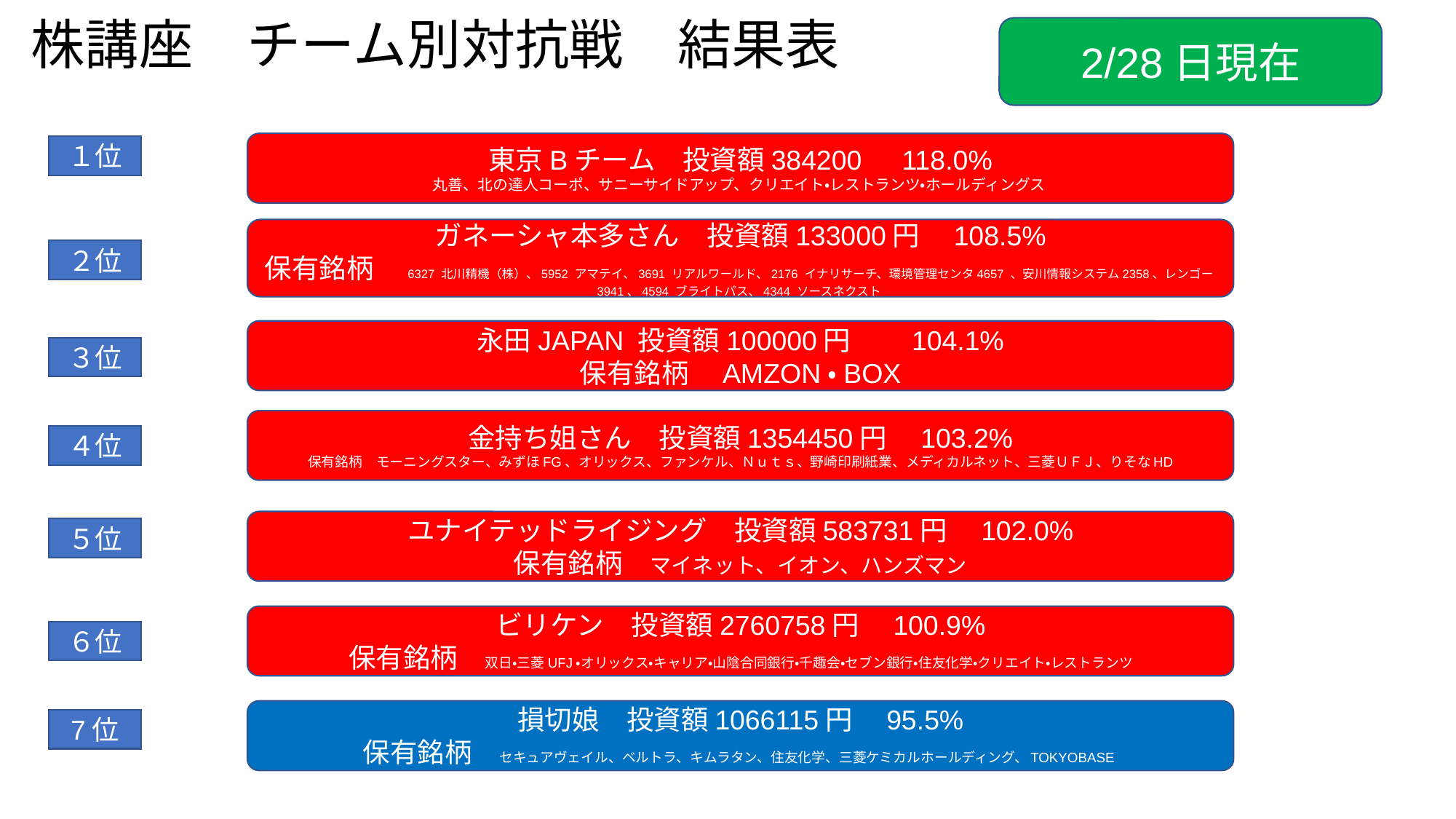

# 株講座　チーム別対抗戦　結果表
2/28日現在
東京Bチーム　投資額384200　118.0%
丸善、北の達人コーポ、サニーサイドアップ、クリエイト・レストランツ・ホールディングス
１位
ガネーシャ本多さん　投資額133000円　108.5%
保有銘柄　6327 北川精機（株）、5952 アマテイ、3691 リアルワールド、2176 イナリサーチ、環境管理センタ4657 、安川情報システム2358、レンゴー3941、4594 ブライトパス、4344 ソースネクスト
２位
永田JAPAN 投資額100000円　　104.1%
保有銘柄　AMZON・BOX
３位
金持ち姐さん　投資額1354450円　103.2%
保有銘柄　モーニングスター、みずほFG、オリックス、ファンケル、Ｎｕｔｓ、野崎印刷紙業、メディカルネット、三菱ＵＦＪ、りそなHD
４位
ユナイテッドライジング　投資額583731円　102.0%
保有銘柄　マイネット、イオン、ハンズマン
５位
ビリケン　投資額2760758円　100.9%
保有銘柄　双日・三菱UFJ・オリックス・キャリア・山陰合同銀行・千趣会・セブン銀行・住友化学・クリエイト・レストランツ
６位
損切娘　投資額1066115円　95.5%
保有銘柄　セキュアヴェイル、ベルトラ、キムラタン、住友化学、三菱ケミカルホールディング、TOKYOBASE
7位